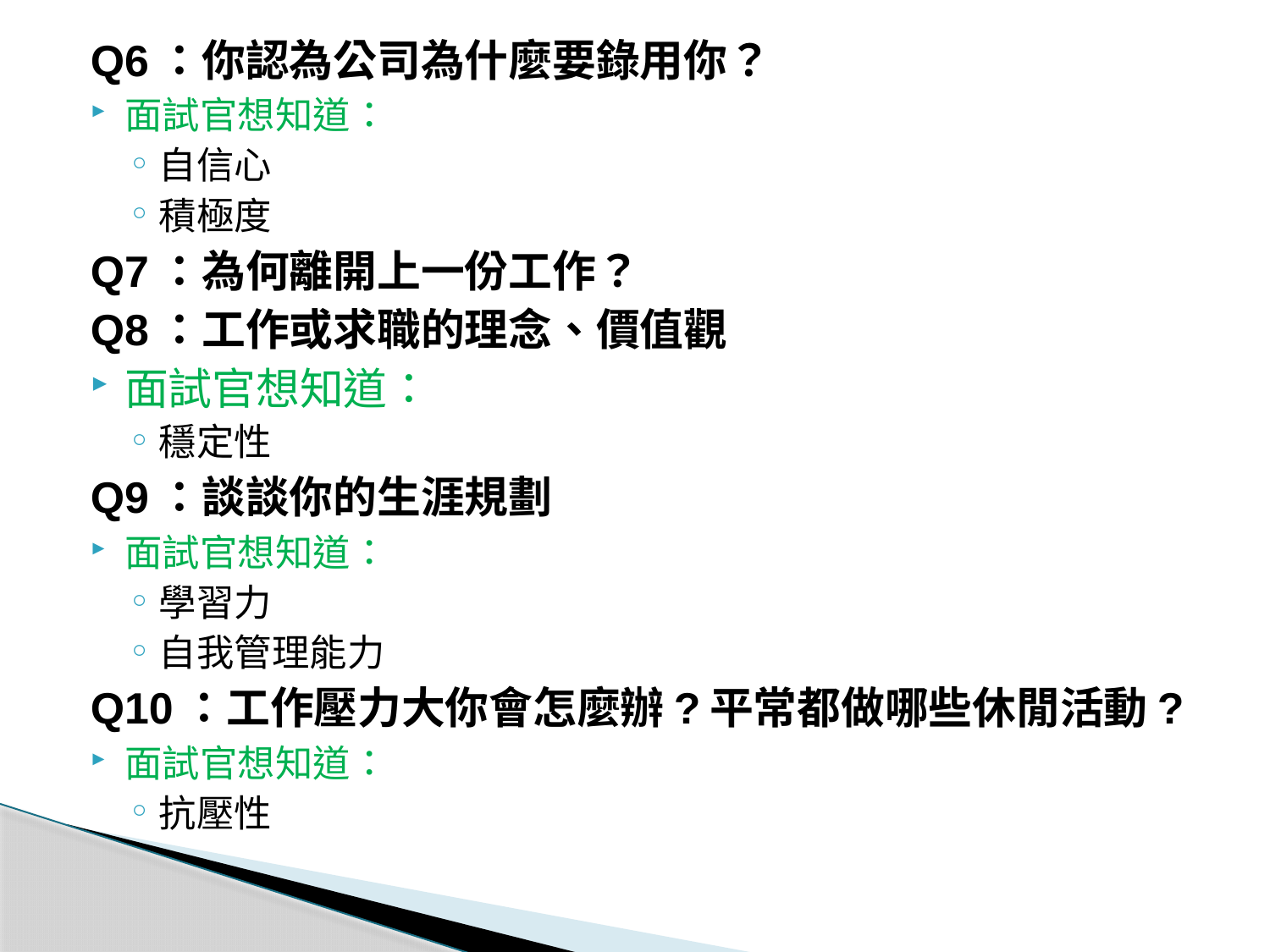

Q6：你認為公司為什麼要錄用你？
面試官想知道：
自信心
積極度
Q7：為何離開上一份工作？
Q8：工作或求職的理念、價值觀
面試官想知道：
穩定性
Q9：談談你的生涯規劃
面試官想知道：
學習力
自我管理能力
Q10：工作壓力大你會怎麼辦?平常都做哪些休閒活動?
面試官想知道：
抗壓性